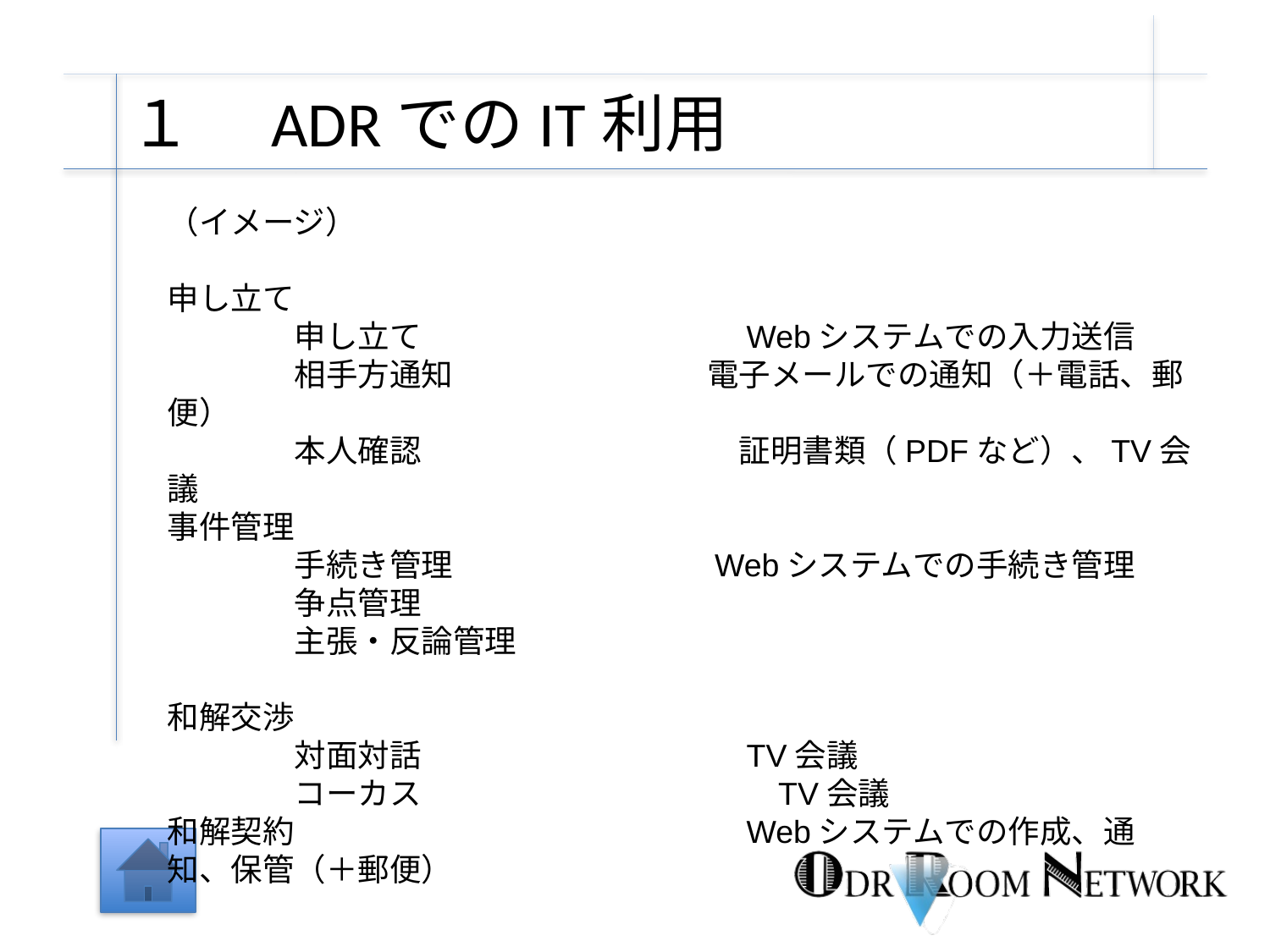

# １　ADRでのIT利用
（イメージ）

申し立て
　　　　申し立て　　　　　　　　　　Webシステムでの入力送信
　　　　相手方通知　　　　　　　　電子メールでの通知（＋電話、郵便）
　　　　本人確認　　　　　　　　　　証明書類（PDFなど）、TV会議
事件管理
　　　　手続き管理　　　　　　　　Webシステムでの手続き管理
　　　　争点管理
　　　　主張・反論管理

和解交渉
　　　　対面対話　　　　　　　　　　TV会議
　　　　コーカス　　　　　　　　　　　TV会議
和解契約　　　　　　　　　　　　　　Webシステムでの作成、通知、保管（＋郵便）